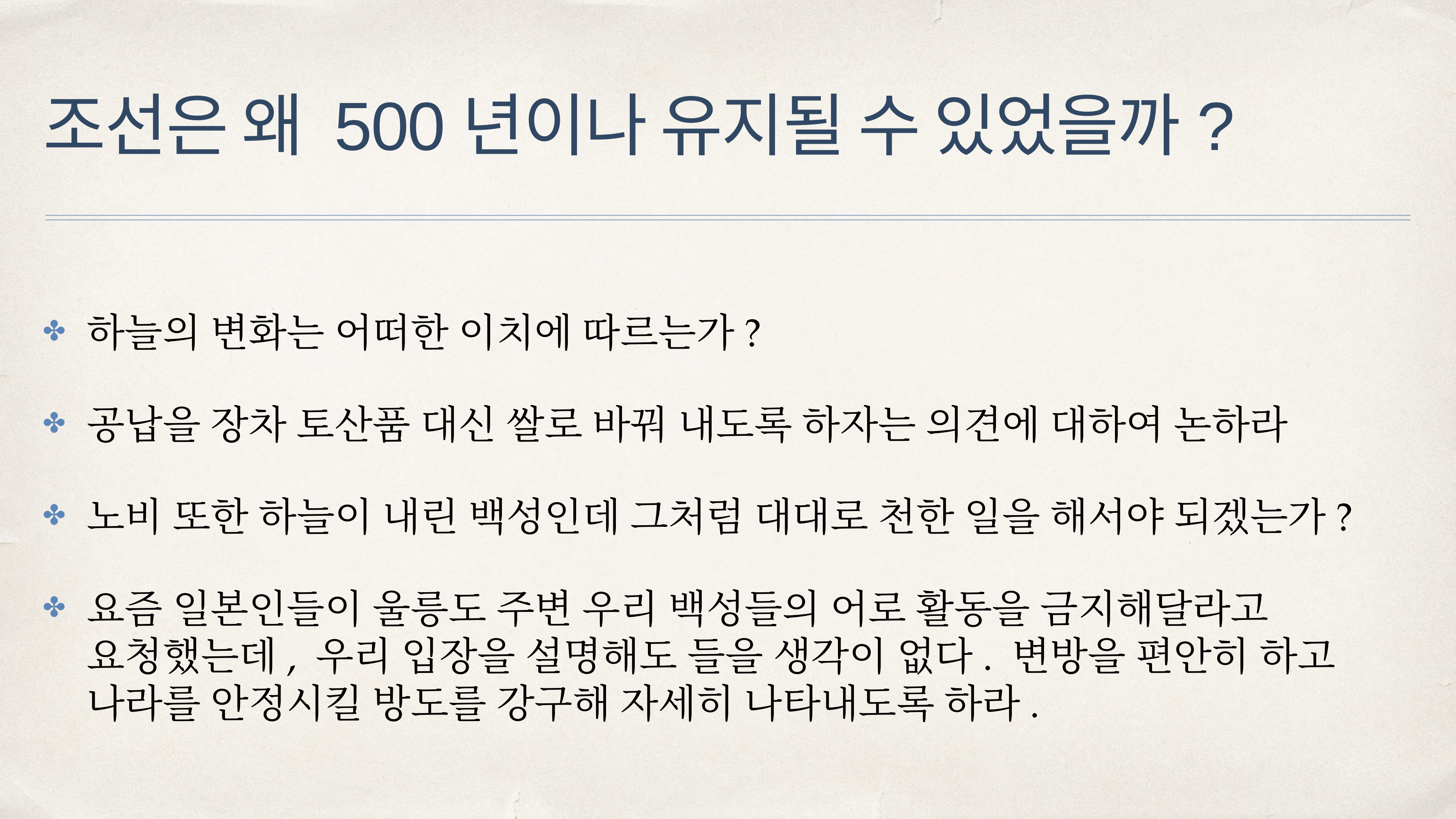

# 조선은 왜 500년이나 유지될 수 있었을까?
하늘의 변화는 어떠한 이치에 따르는가?
공납을 장차 토산품 대신 쌀로 바꿔 내도록 하자는 의견에 대하여 논하라
노비 또한 하늘이 내린 백성인데 그처럼 대대로 천한 일을 해서야 되겠는가?
요즘 일본인들이 울릉도 주변 우리 백성들의 어로 활동을 금지해달라고 요청했는데, 우리 입장을 설명해도 들을 생각이 없다. 변방을 편안히 하고 나라를 안정시킬 방도를 강구해 자세히 나타내도록 하라.